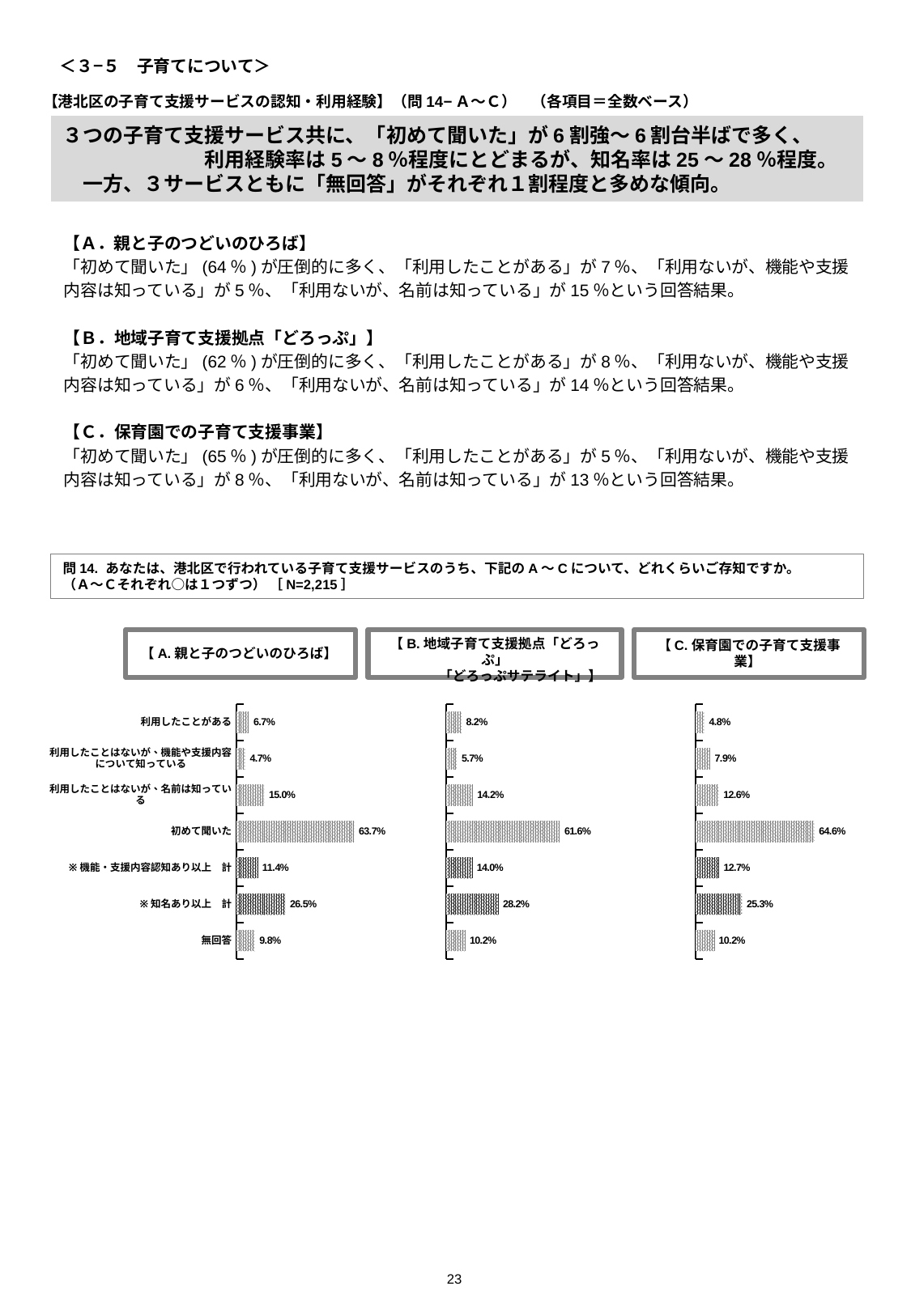

＜３−５　子育てについて＞
【港北区の子育て支援サービスの認知・利用経験】（問14−Ａ〜Ｃ）　（各項目＝全数ベース）
# ３つの子育て支援サービス共に、「初めて聞いた」が6割強～6割台半ばで多く、 　　　　　　　利用経験率は5〜8％程度にとどまるが、知名率は25〜28％程度。 　一方、３サービスともに「無回答」がそれぞれ１割程度と多めな傾向。
【Ａ．親と子のつどいのひろば】
「初めて聞いた」(64％)が圧倒的に多く、「利用したことがある」が7％、「利用ないが、機能や支援
内容は知っている」が5％、「利用ないが、名前は知っている」が15％という回答結果。

【Ｂ．地域子育て支援拠点「どろっぷ」】
「初めて聞いた」(62％)が圧倒的に多く、「利用したことがある」が8％、「利用ないが、機能や支援
内容は知っている」が6％、「利用ないが、名前は知っている」が14％という回答結果。

【Ｃ．保育園での子育て支援事業】
「初めて聞いた」(65％)が圧倒的に多く、「利用したことがある」が5％、「利用ないが、機能や支援
内容は知っている」が8％、「利用ないが、名前は知っている」が13％という回答結果。
問14. あなたは、港北区で行われている子育て支援サービスのうち、下記のA～Cについて、どれくらいご存知ですか。
（Ａ～Ｃそれぞれ○は１つずつ） ［N=2,215］
【B.地域子育て支援拠点「どろっぷ」
　　　　「どろっぷサテライト」】
【A.親と子のつどいのひろば】
【C.保育園での子育て支援事業】

### Chart

| Category |  |
|---|---|
| 利用したことがある | 0.0672686230248308 |
| 利用したことはないが、機能や支援内容について知っている | 0.0469525959367946 |
| 利用したことはないが、名前は知っている | 0.150338600451467 |
| 初めて聞いた | 0.63702031602709 |
| ※機能・支援内容認知あり以上　計 | 0.114221218961625 |
| ※知名あり以上　計 | 0.264559819413093 |
| 無回答 | 0.0984198645598196 |

### Chart

| Category |  |
|---|---|
| 利用したことがある | 0.0821670428893905 |
| 利用したことはないが、機能や支援内容について知っている | 0.0573363431151241 |
| 利用したことはないが、名前は知っている | 0.142212189616253 |
| 初めて聞いた | 0.616252821670429 |
| ※機能・支援内容認知あり以上　計 | 0.139503386004515 |
| ※知名あり以上　計 | 0.281715575620767 |
| 無回答 | 0.102031602708804 |

### Chart

| Category |  |
|---|---|
| 利用したことがある | 0.0478555304740406 |
| 利用したことはないが、機能や支援内容について知っている | 0.0790067720090294 |
| 利用したことはないが、名前は知っている | 0.125959367945824 |
| 初めて聞いた | 0.645598194130925 |
| ※機能・支援内容認知あり以上　計 | 0.12686230248307 |
| ※知名あり以上　計 | 0.252821670428894 |
| 無回答 | 0.101580135440181 |
23